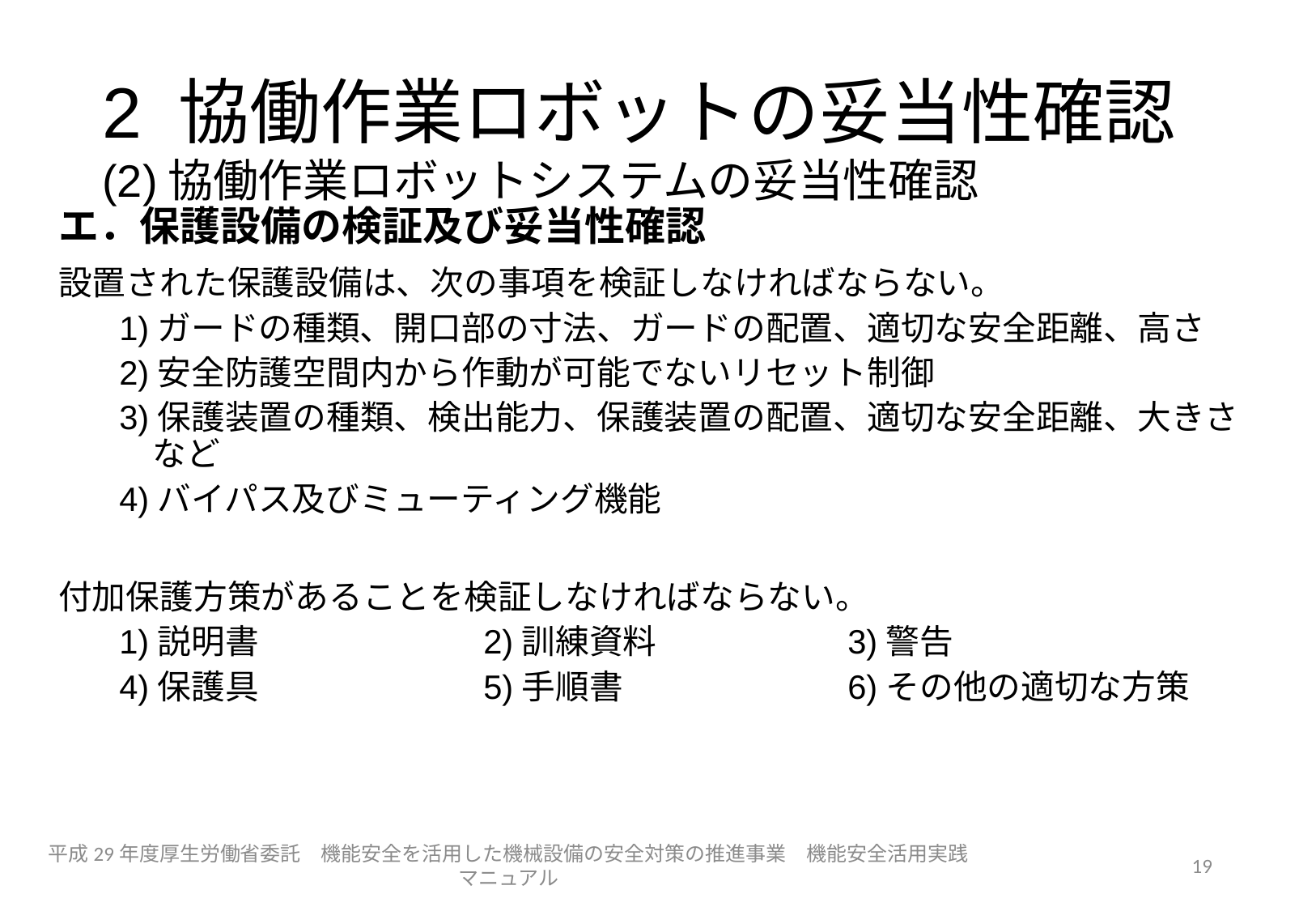

# 2 協働作業ロボットの妥当性確認 (2)協働作業ロボットシステムの妥当性確認
エ．保護設備の検証及び妥当性確認
設置された保護設備は、次の事項を検証しなければならない。
1)ガードの種類、開口部の寸法、ガードの配置、適切な安全距離、高さ
2)安全防護空間内から作動が可能でないリセット制御
3)保護装置の種類、検出能力、保護装置の配置、適切な安全距離、大きさ
　など
4)バイパス及びミューティング機能

付加保護方策があることを検証しなければならない。
1)説明書		2)訓練資料		3)警告
4)保護具		5)手順書		6)その他の適切な方策
平成29年度厚生労働省委託　機能安全を活用した機械設備の安全対策の推進事業　機能安全活用実践マニュアル
19